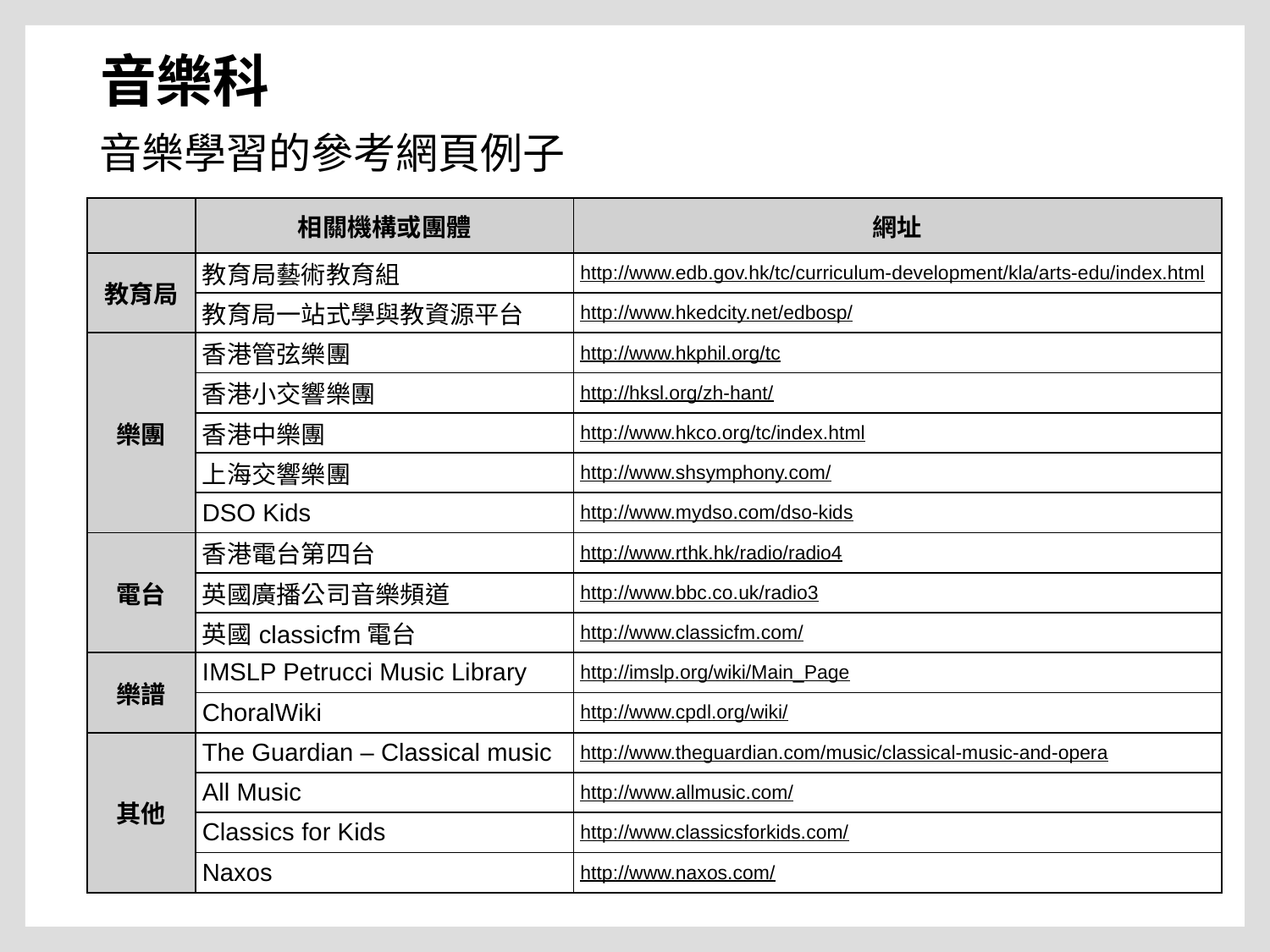

音樂科
音樂學習的參考網頁例子
|  | 相關機構或團體 | 網址 |
| --- | --- | --- |
| 教育局 | 教育局藝術教育組 | http://www.edb.gov.hk/tc/curriculum-development/kla/arts-edu/index.html |
|  | 教育局一站式學與教資源平台 | http://www.hkedcity.net/edbosp/ |
| 樂團 | 香港管弦樂團 | http://www.hkphil.org/tc |
|  | 香港小交響樂團 | http://hksl.org/zh-hant/ |
|  | 香港中樂團 | http://www.hkco.org/tc/index.html |
|  | 上海交響樂團 | http://www.shsymphony.com/ |
|  | DSO Kids | http://www.mydso.com/dso-kids |
| 電台 | 香港電台第四台 | http://www.rthk.hk/radio/radio4 |
|  | 英國廣播公司音樂頻道 | http://www.bbc.co.uk/radio3 |
|  | 英國classicfm電台 | http://www.classicfm.com/ |
| 樂譜 | IMSLP Petrucci Music Library | http://imslp.org/wiki/Main\_Page |
|  | ChoralWiki | http://www.cpdl.org/wiki/ |
| 其他 | The Guardian – Classical music | http://www.theguardian.com/music/classical-music-and-opera |
|  | All Music | http://www.allmusic.com/ |
|  | Classics for Kids | http://www.classicsforkids.com/ |
|  | Naxos | http://www.naxos.com/ |